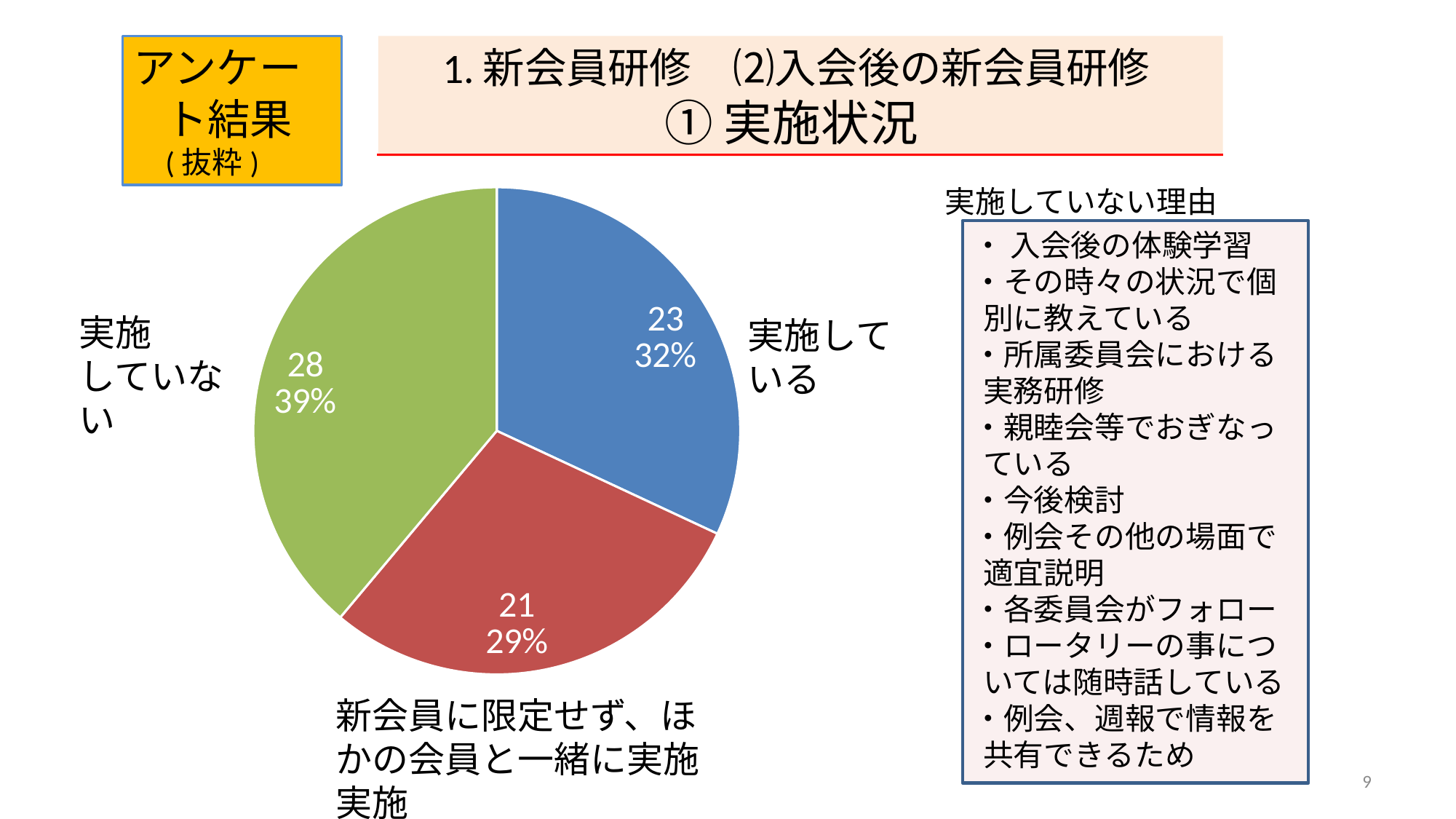

アンケート結果(抜粋)
# 1.新会員研修　⑵入会後の新会員研修 ① 実施状況

### Chart

| Category | 実施状況 |
|---|---|
| 実施 | 23.0 |
| 新会員に限定せず、他の会員と一緒 | 21.0 |
| 実施していない | 28.0 |
実施していない理由
・ 入会後の体験学習
・その時々の状況で個別に教えている
・所属委員会における実務研修
・親睦会等でおぎなっている
・今後検討
・例会その他の場面で適宜説明
・各委員会がフォロー
・ロータリーの事については随時話している
・例会、週報で情報を共有できるため
実施
していない
実施している
新会員に限定せず、ほかの会員と一緒に実施実施
9